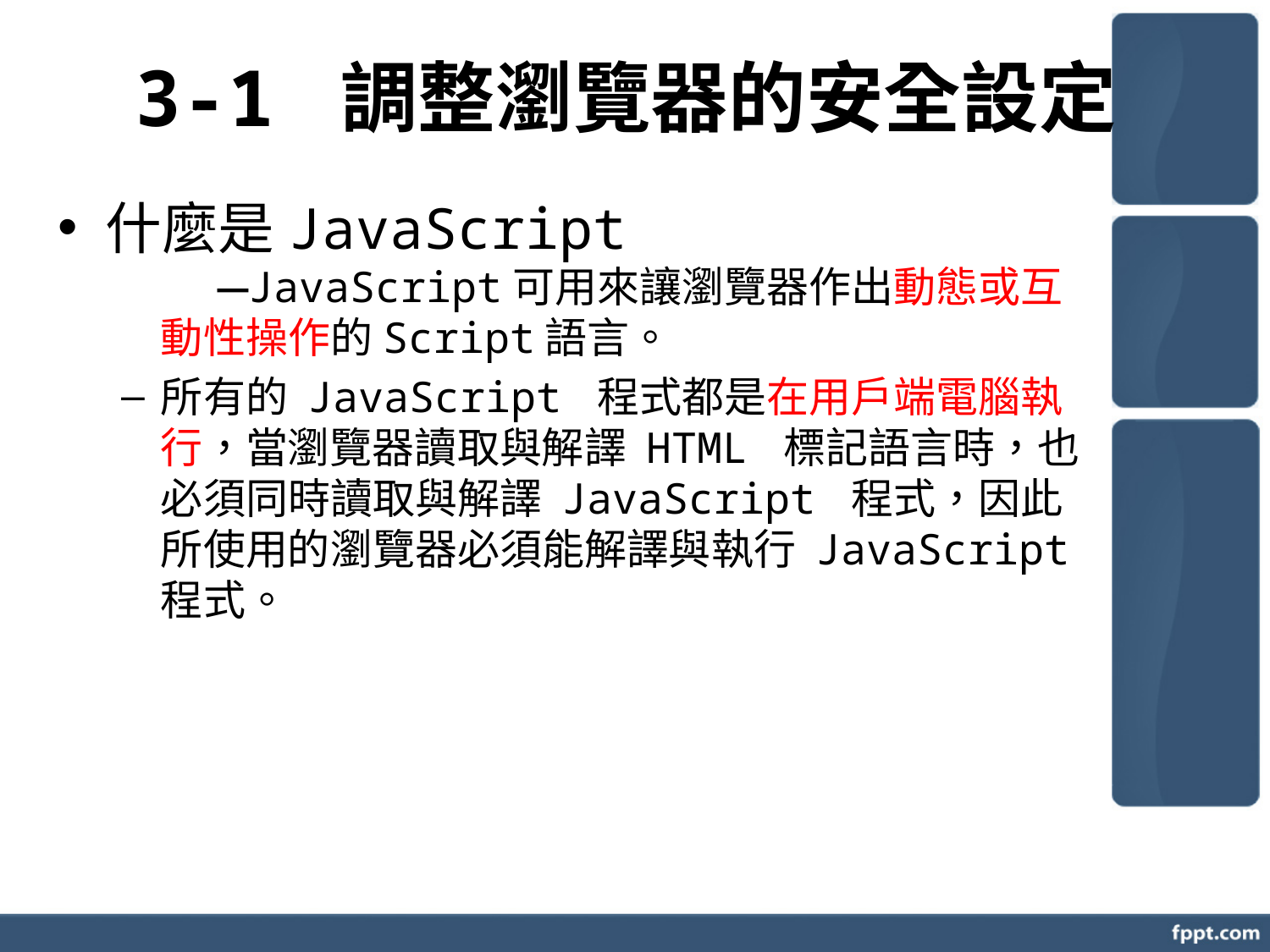

3-1 調整瀏覽器的安全設定
什麼是JavaScript
JavaScript可用來讓瀏覽器作出動態或互動性操作的Script語言。
所有的 JavaScript 程式都是在用戶端電腦執行，當瀏覽器讀取與解譯 HTML 標記語言時，也必須同時讀取與解譯 JavaScript 程式，因此所使用的瀏覽器必須能解譯與執行 JavaScript 程式。